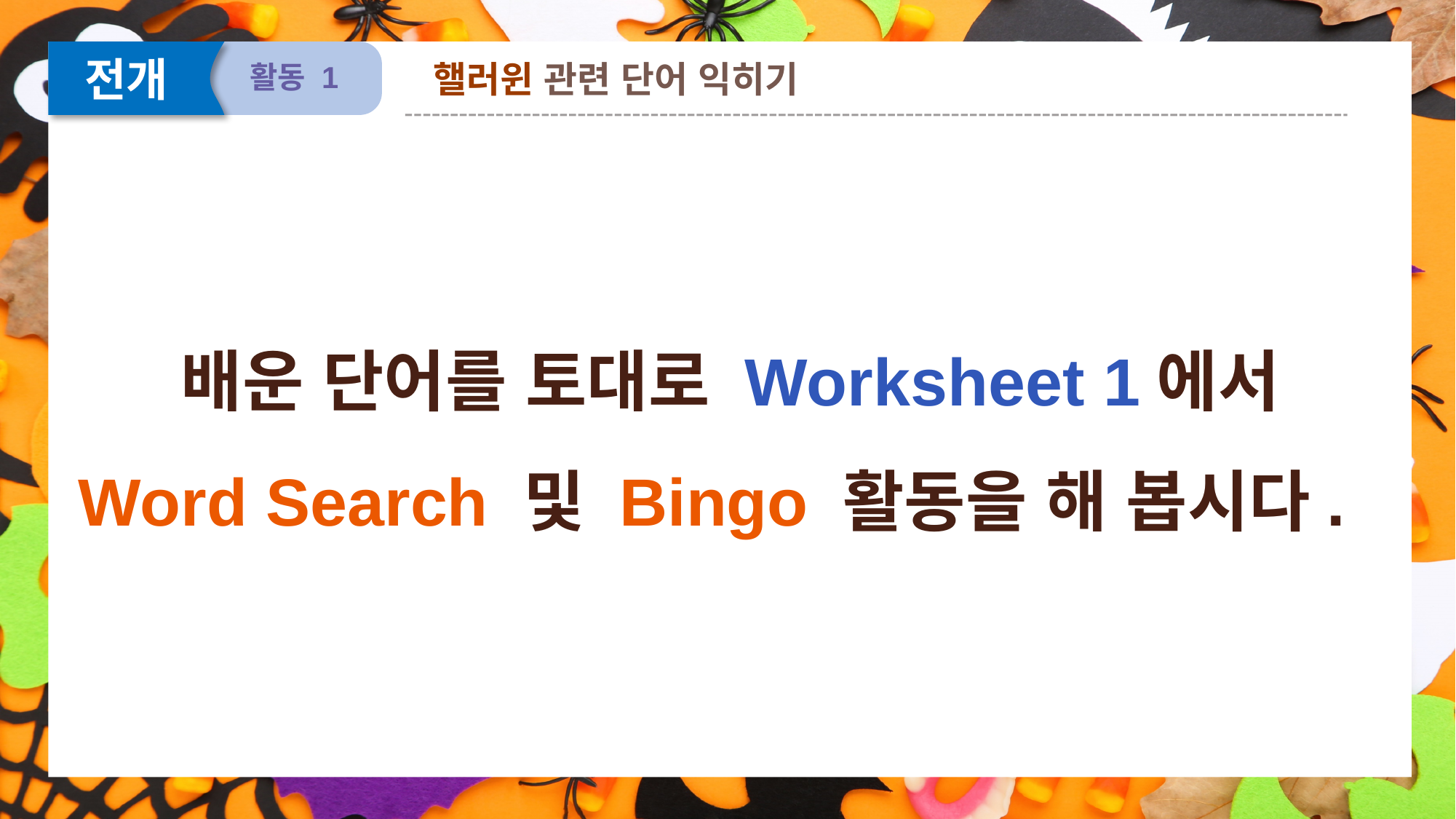

전개
핼러윈 관련 단어 익히기
활동 1
배운 단어를 토대로 Worksheet 1에서
Word Search 및 Bingo 활동을 해 봅시다.